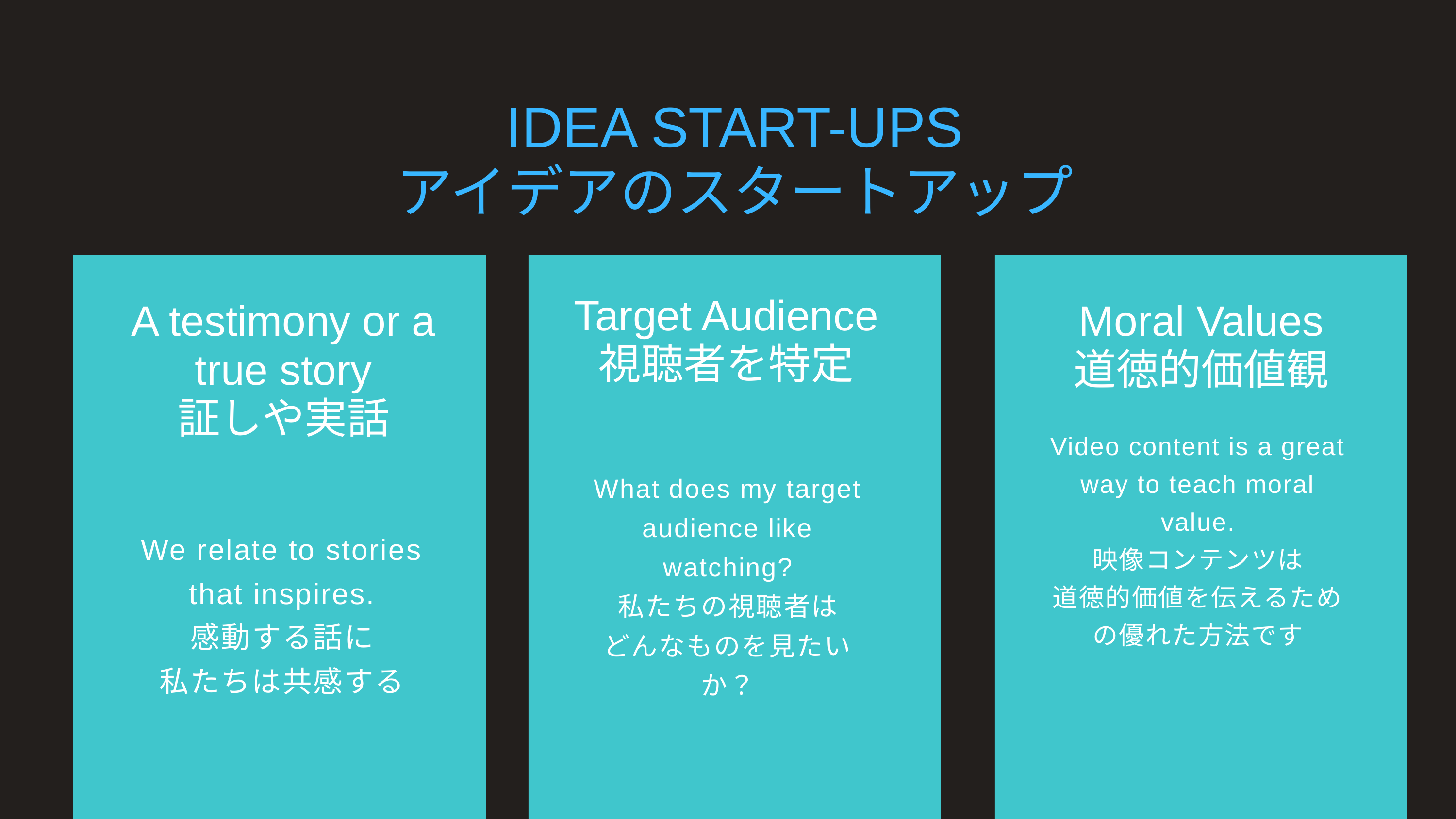

IDEA START-UPS
アイデアのスタートアップ

Target Audience
視聴者を特定
What does my target audience like watching?
私たちの視聴者は
どんなものを見たいか？
A testimony or a true story
証しや実話
We relate to stories that inspires.
感動する話に
私たちは共感する
Moral Values
道徳的価値観
Video content is a great way to teach moral value.
映像コンテンツは
道徳的価値を伝えるための優れた方法です